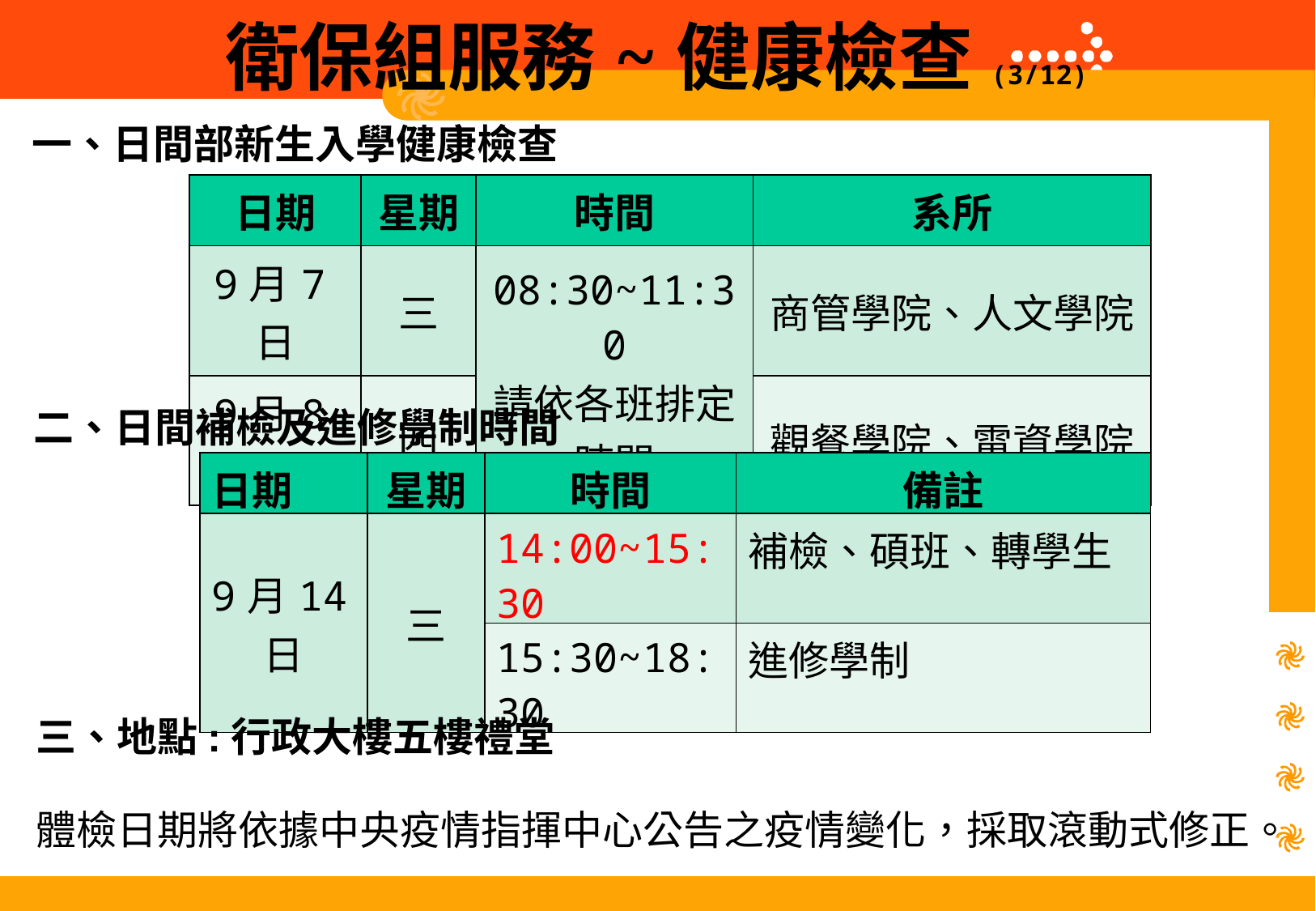

# 衛保組服務~健康檢查(3/12)
一、日間部新生入學健康檢查
| 日期 | 星期 | 時間 | 系所 |
| --- | --- | --- | --- |
| 9月7日 | 三 | 08:30~11:30 請依各班排定時間 | 商管學院、人文學院 |
| 9月8日 | 四 |  | 觀餐學院、電資學院 |
二、日間補檢及進修學制時間
| 日期 | 星期 | 時間 | 備註 |
| --- | --- | --- | --- |
| 9月14日 | 三 | 14:00~15:30 | 補檢、碩班、轉學生 |
|  |  | 15:30~18:30 | 進修學制 |
三、地點:行政大樓五樓禮堂
體檢日期將依據中央疫情指揮中心公告之疫情變化，採取滾動式修正。